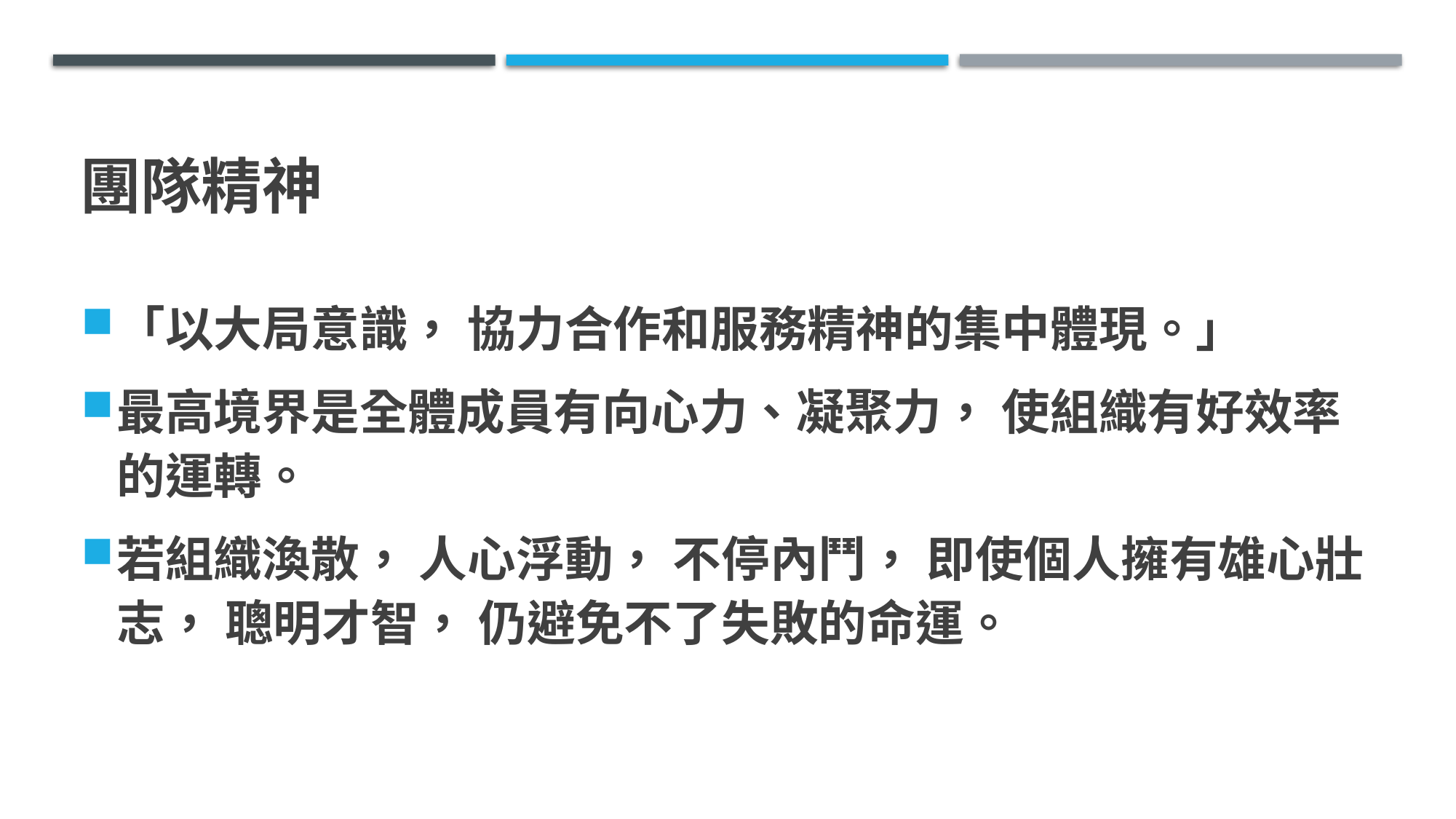

# 團隊精神
「以大局意識， 協力合作和服務精神的集中體現。」
最高境界是全體成員有向心力、凝聚力， 使組織有好效率的運轉。
若組織渙散， 人心浮動， 不停內鬥， 即使個人擁有雄心壯志， 聰明才智， 仍避免不了失敗的命運。